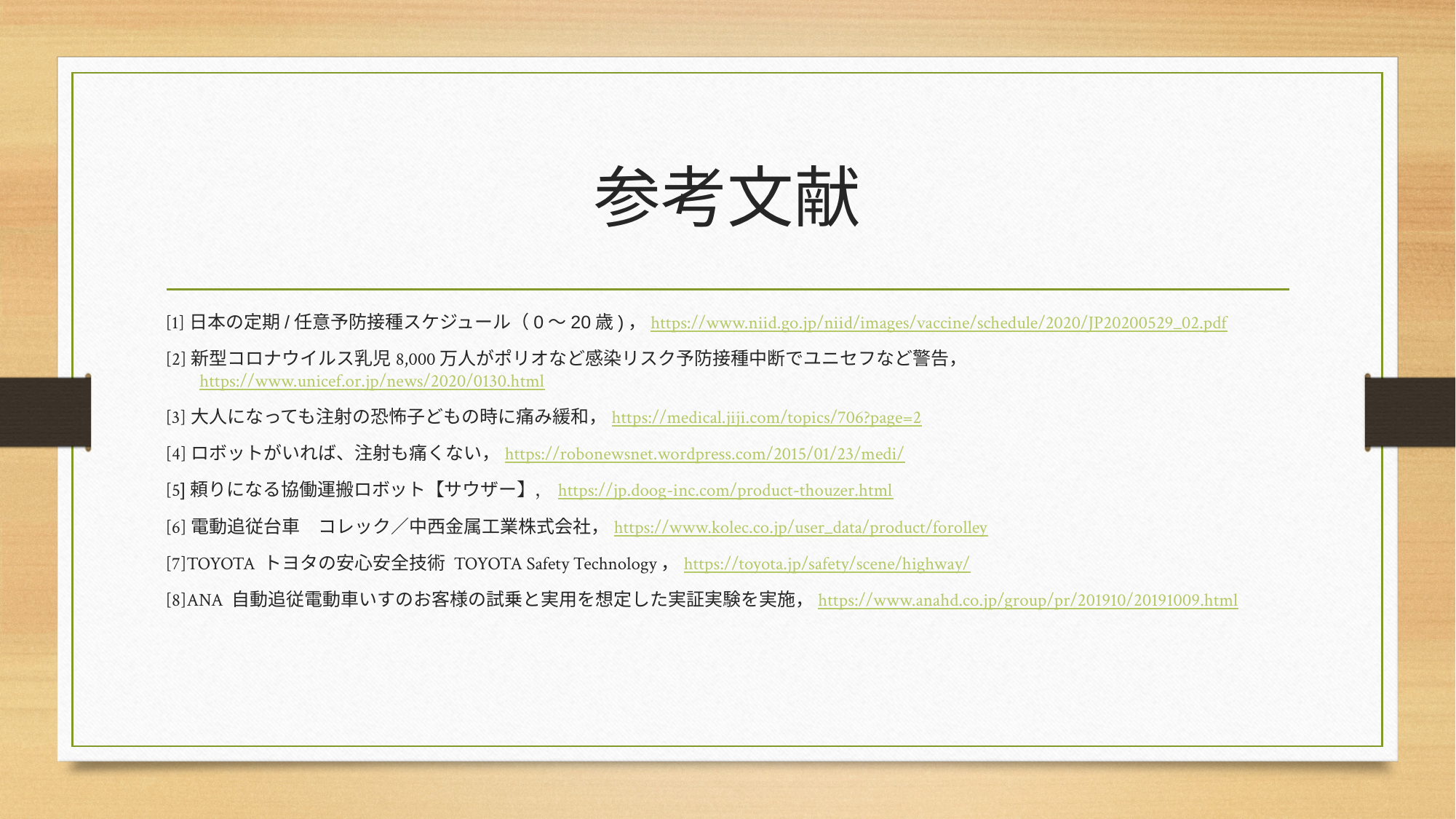

# 参考文献
[1]日本の定期/任意予防接種スケジュール（0～20歳)，https://www.niid.go.jp/niid/images/vaccine/schedule/2020/JP20200529_02.pdf
[2]新型コロナウイルス乳児8,000万人がポリオなど感染リスク予防接種中断でユニセフなど警告，https://www.unicef.or.jp/news/2020/0130.html
[3]大人になっても注射の恐怖子どもの時に痛み緩和，https://medical.jiji.com/topics/706?page=2
[4]ロボットがいれば、注射も痛くない，https://robonewsnet.wordpress.com/2015/01/23/medi/
[5]頼りになる協働運搬ロボット【サウザー】，https://jp.doog-inc.com/product-thouzer.html
[6]電動追従台車　コレック／中西金属工業株式会社，https://www.kolec.co.jp/user_data/product/forolley
[7]TOYOTA トヨタの安心安全技術 TOYOTA Safety Technology，https://toyota.jp/safety/scene/highway/
[8]ANA 自動追従電動車いすのお客様の試乗と実用を想定した実証実験を実施，https://www.anahd.co.jp/group/pr/201910/20191009.html